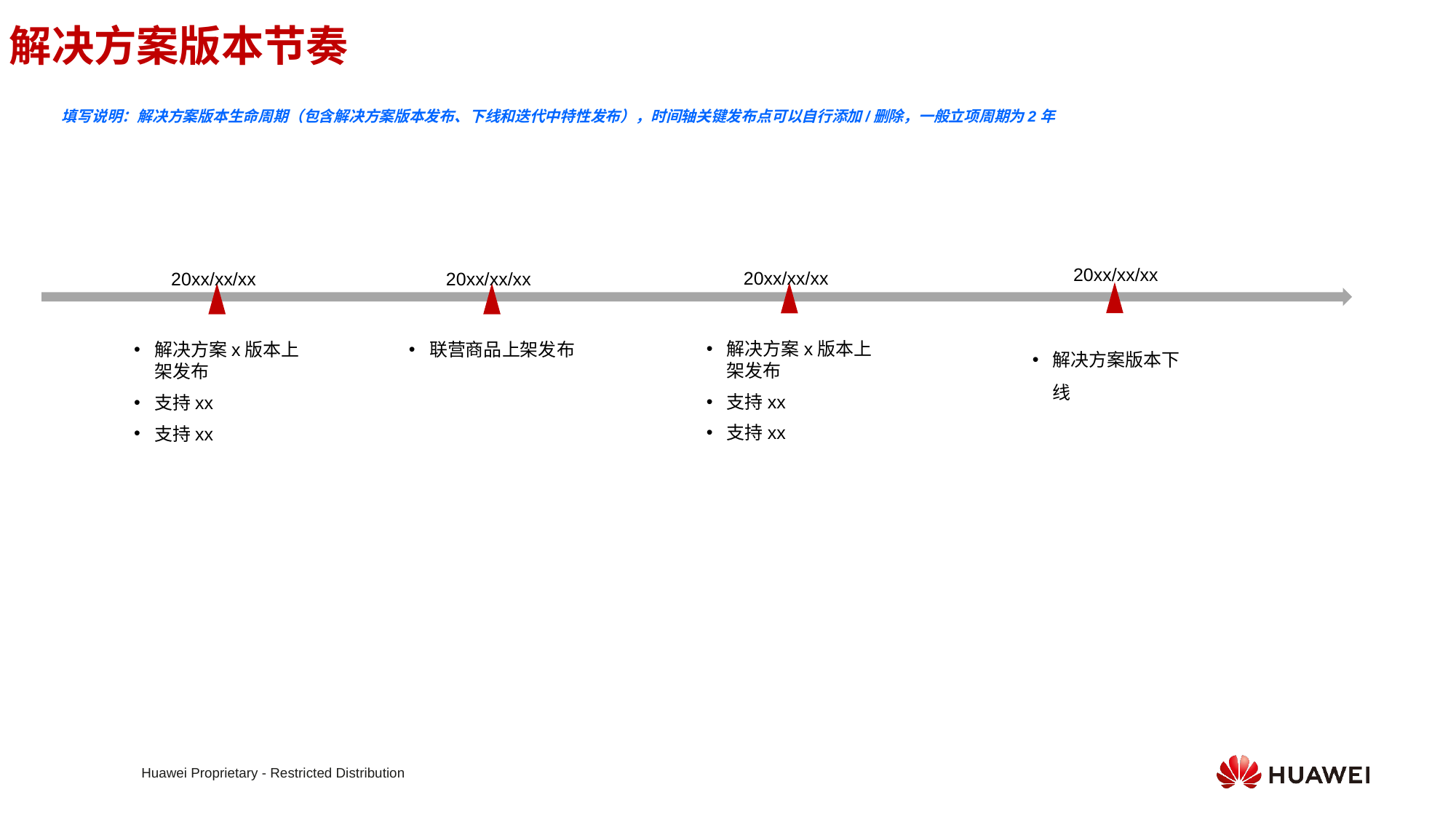

解决方案版本节奏
填写说明：解决方案版本生命周期（包含解决方案版本发布、下线和迭代中特性发布），时间轴关键发布点可以自行添加/删除，一般立项周期为2年
20xx/xx/xx
20xx/xx/xx
20xx/xx/xx
20xx/xx/xx

解决方案x版本上架发布
支持xx
支持xx
解决方案版本下线
解决方案x版本上架发布
支持xx
支持xx
联营商品上架发布